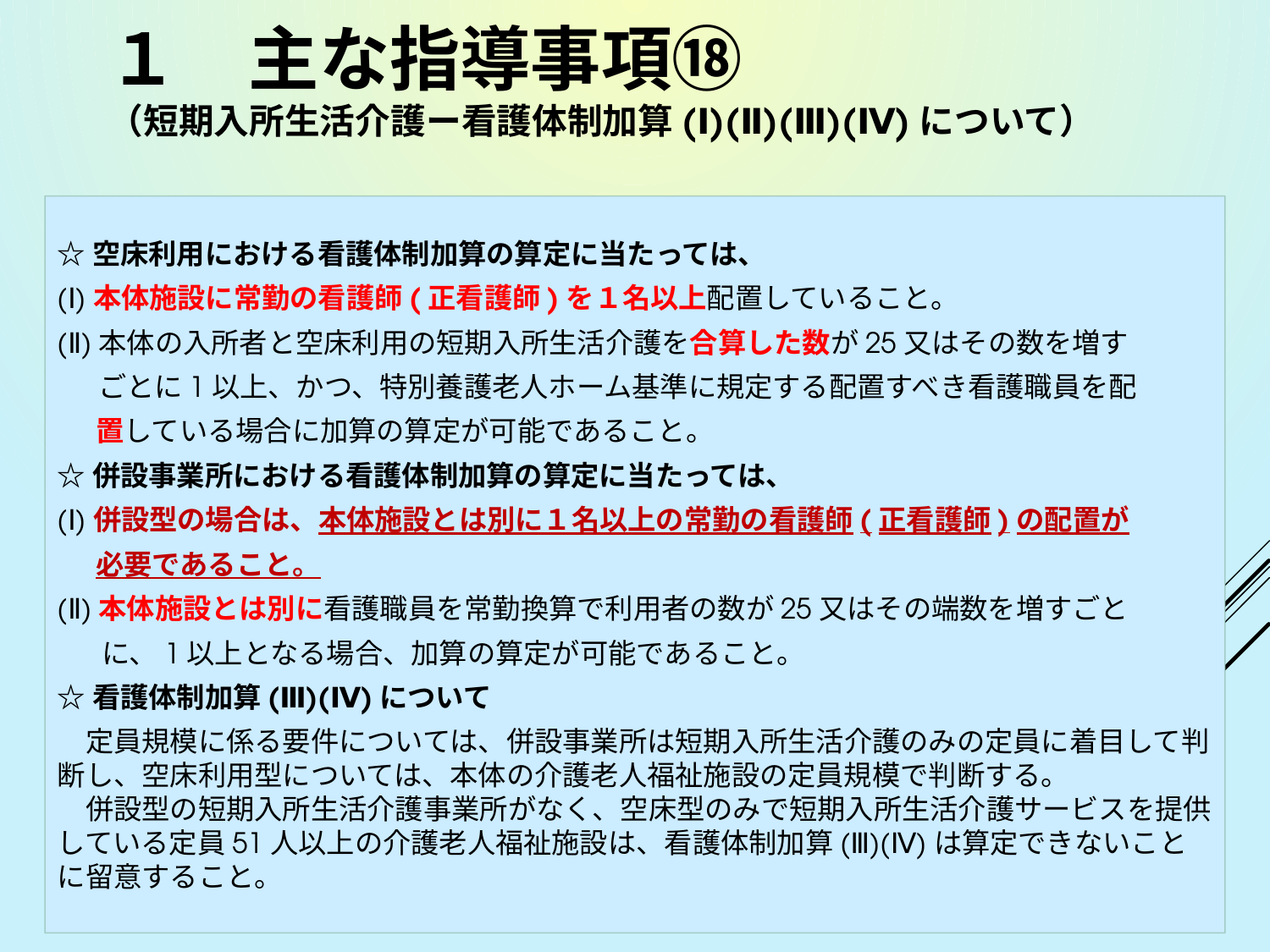

# １　主な指導事項⑱ （短期入所生活介護ー看護体制加算(Ⅰ)(Ⅱ)(Ⅲ)(Ⅳ)について）
☆空床利用における看護体制加算の算定に当たっては、
(Ⅰ)本体施設に常勤の看護師(正看護師)を１名以上配置していること。
(Ⅱ)本体の入所者と空床利用の短期入所生活介護を合算した数が25又はその数を増す
　  ごとに1以上、かつ、特別養護老人ホーム基準に規定する配置すべき看護職員を配
     置している場合に加算の算定が可能であること。
☆併設事業所における看護体制加算の算定に当たっては、
(Ⅰ)併設型の場合は、本体施設とは別に１名以上の常勤の看護師(正看護師)の配置が
     必要であること。
(Ⅱ)本体施設とは別に看護職員を常勤換算で利用者の数が25又はその端数を増すごと
      に、1以上となる場合、加算の算定が可能であること。
☆看護体制加算(Ⅲ)(Ⅳ)について
　定員規模に係る要件については、併設事業所は短期入所生活介護のみの定員に着目して判断し、空床利用型については、本体の介護老人福祉施設の定員規模で判断する。
　併設型の短期入所生活介護事業所がなく、空床型のみで短期入所生活介護サービスを提供している定員51人以上の介護老人福祉施設は、看護体制加算(Ⅲ)(Ⅳ)は算定できないことに留意すること。
22